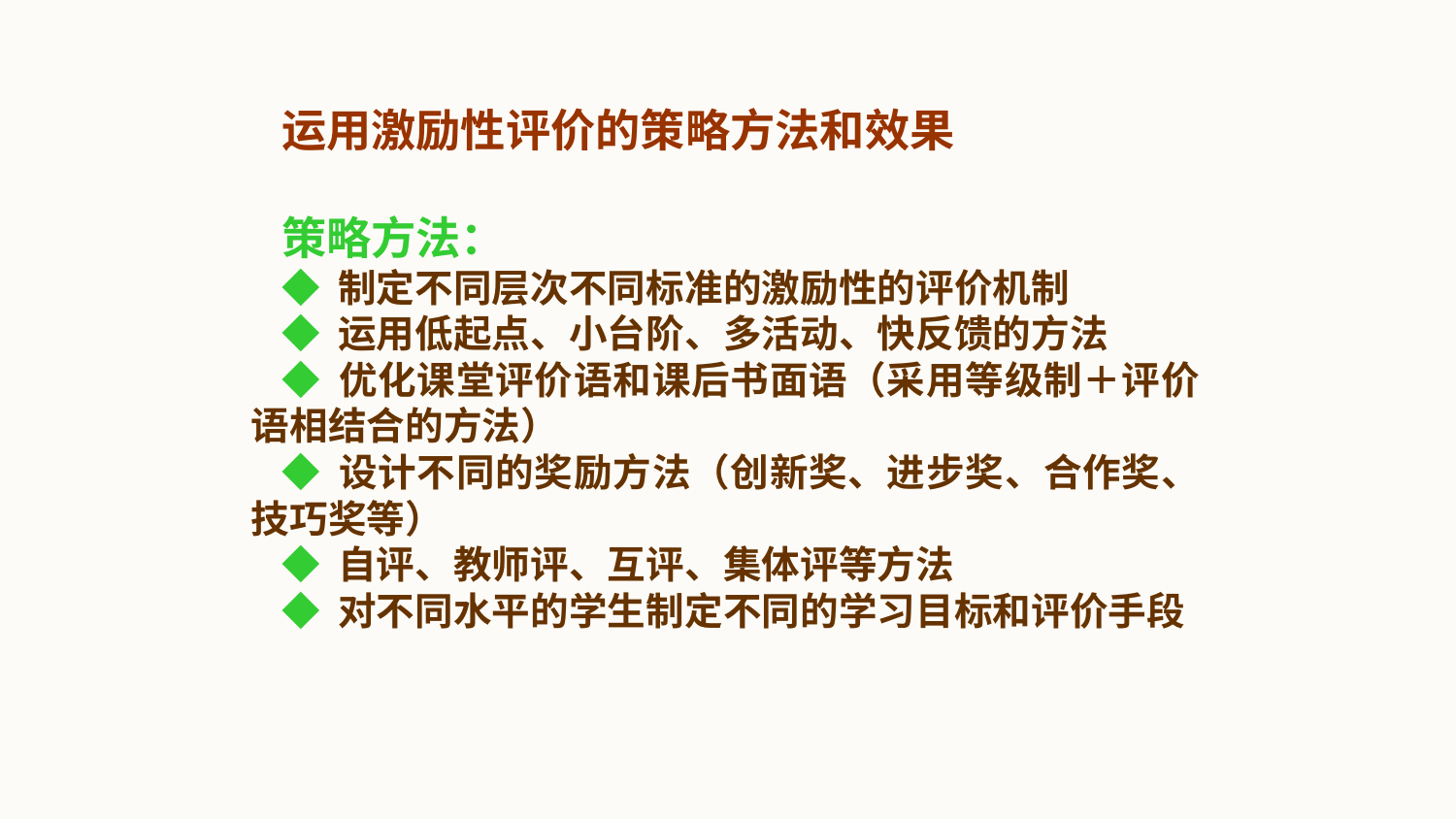

运用激励性评价的策略方法和效果

策略方法：
◆ 制定不同层次不同标准的激励性的评价机制
◆ 运用低起点、小台阶、多活动、快反馈的方法
◆ 优化课堂评价语和课后书面语（采用等级制＋评价语相结合的方法）
◆ 设计不同的奖励方法（创新奖、进步奖、合作奖、技巧奖等）
◆ 自评、教师评、互评、集体评等方法
◆ 对不同水平的学生制定不同的学习目标和评价手段